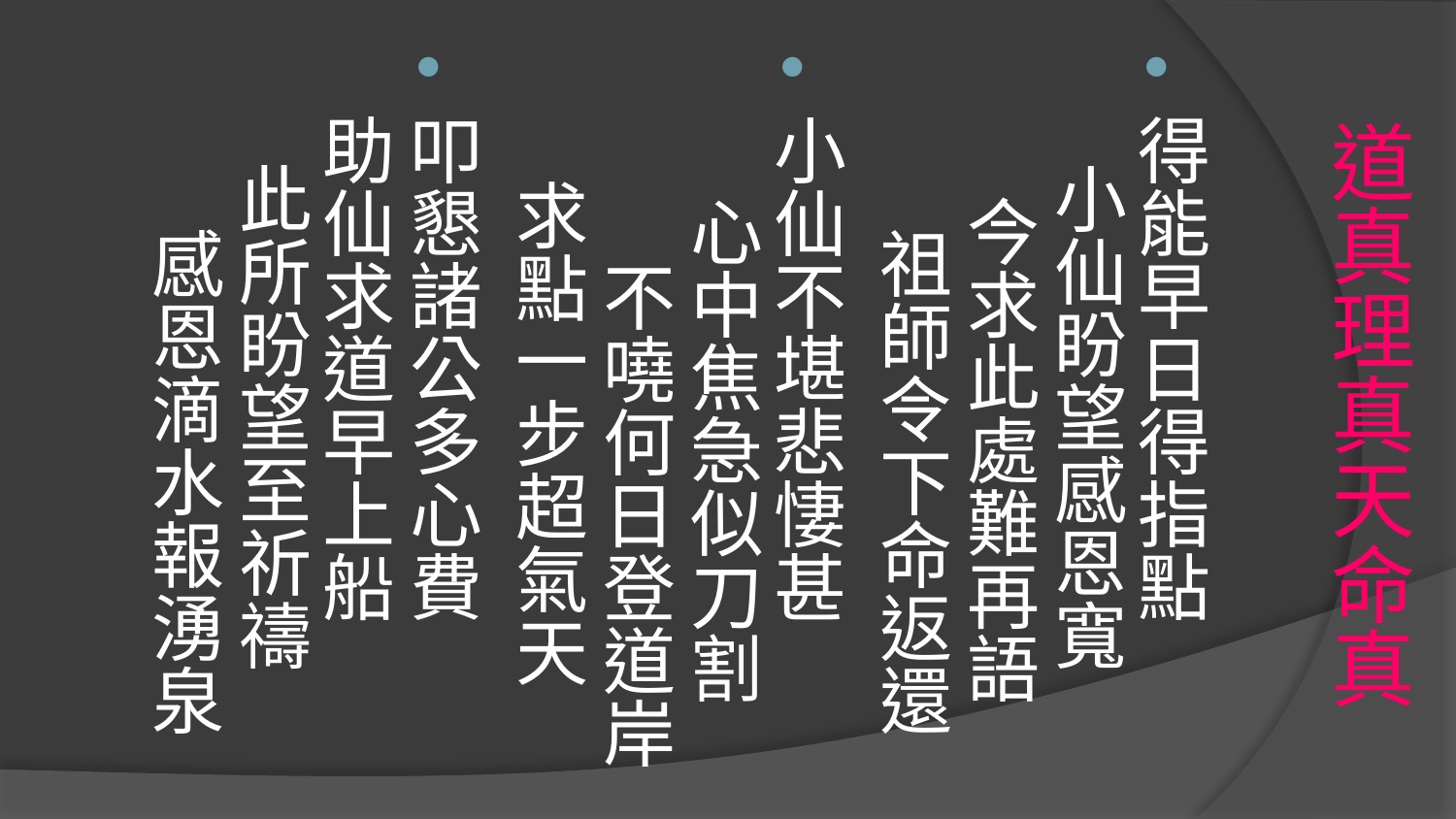

得能早日得指點             小仙盼望感恩寬            今求此處難再語            祖師令下命返還
小仙不堪悲悽甚               心中焦急似刀割              不嘵何日登道岸     求點一步超氣天
叩懇諸公多心費          助仙求道早上船             此所盼望至祈禱              感恩滴水報湧泉

# 道真理真天命真